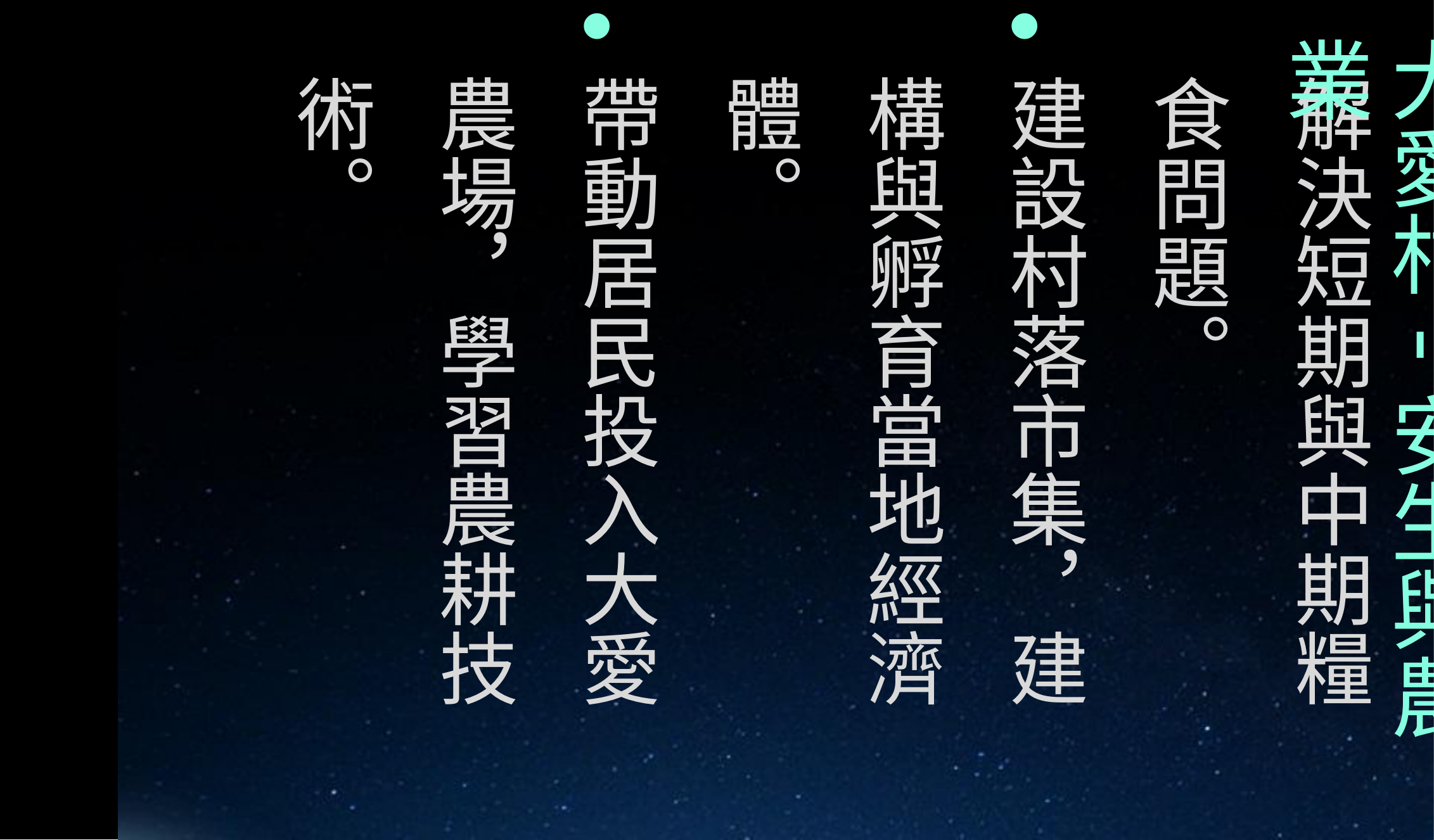

發放糧食與種子，解決短期與中期糧食問題。
建設村落市集，建構與孵育當地經濟體。
帶動居民投入大愛農場，學習農耕技術。
# 大愛村-安生與農業